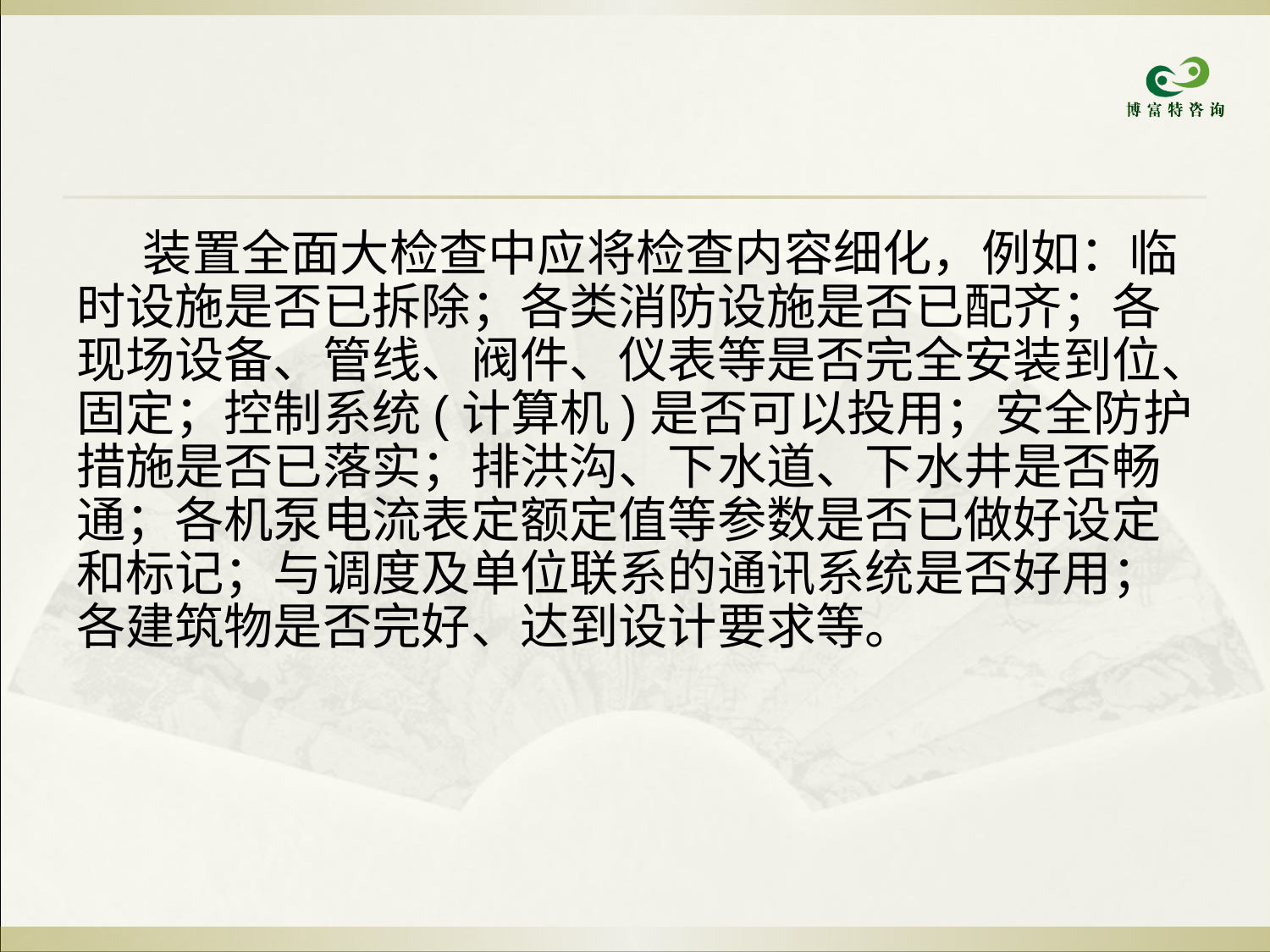

装置全面大检查中应将检查内容细化，例如：临时设施是否已拆除；各类消防设施是否已配齐；各现场设备、管线、阀件、仪表等是否完全安装到位、固定；控制系统(计算机)是否可以投用；安全防护措施是否已落实；排洪沟、下水道、下水井是否畅通；各机泵电流表定额定值等参数是否已做好设定和标记；与调度及单位联系的通讯系统是否好用；各建筑物是否完好、达到设计要求等。